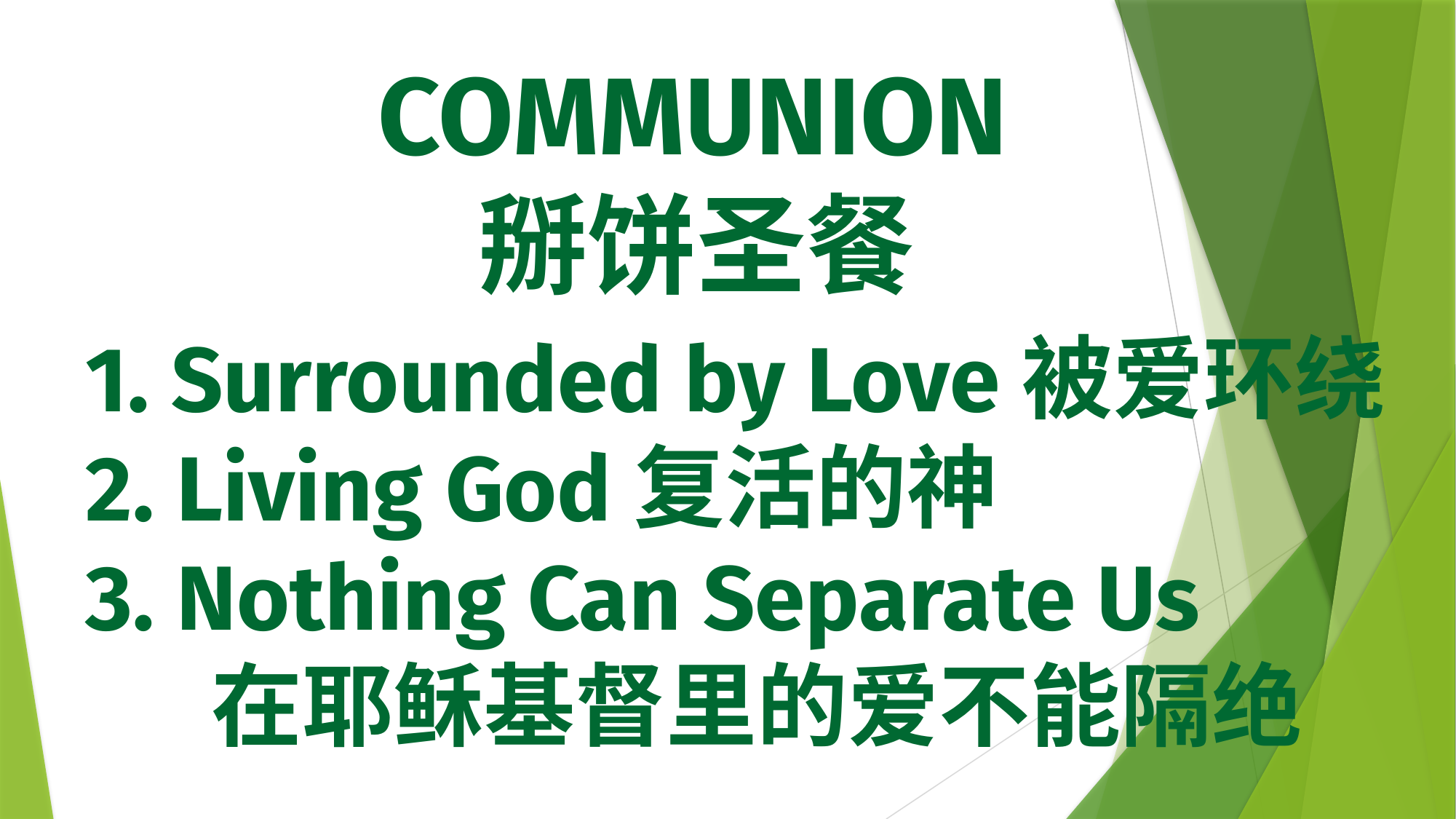

COMMUNION
   掰饼圣餐
1. Surrounded by Love被爱环绕
2. Living God复活的神
3. Nothing Can Separate Us
     在耶稣基督里的爱不能隔绝